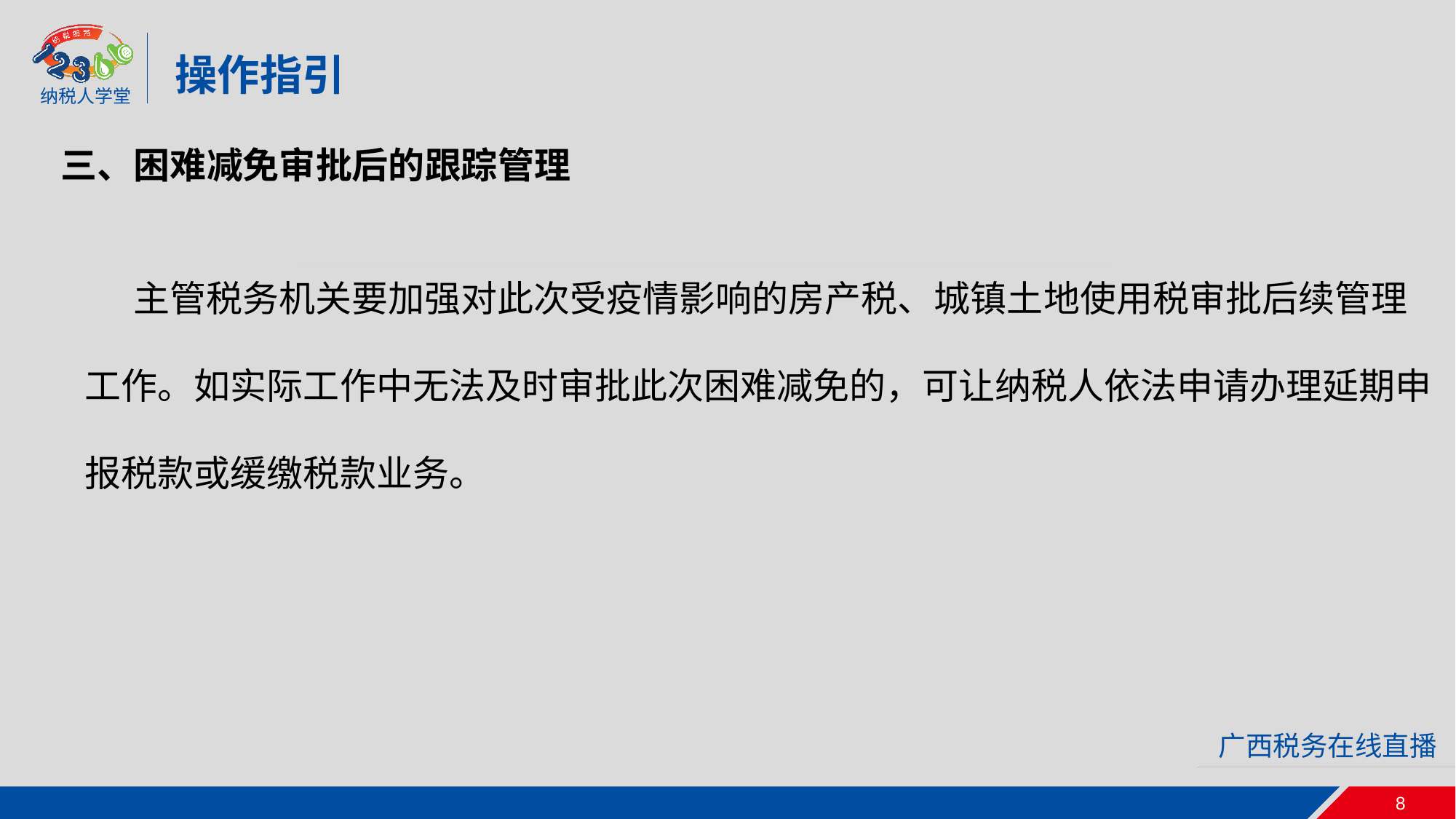

操作指引
三、困难减免审批后的跟踪管理
主管税务机关要加强对此次受疫情影响的房产税、城镇土地使用税审批后续管理工作。如实际工作中无法及时审批此次困难减免的，可让纳税人依法申请办理延期申报税款或缓缴税款业务。